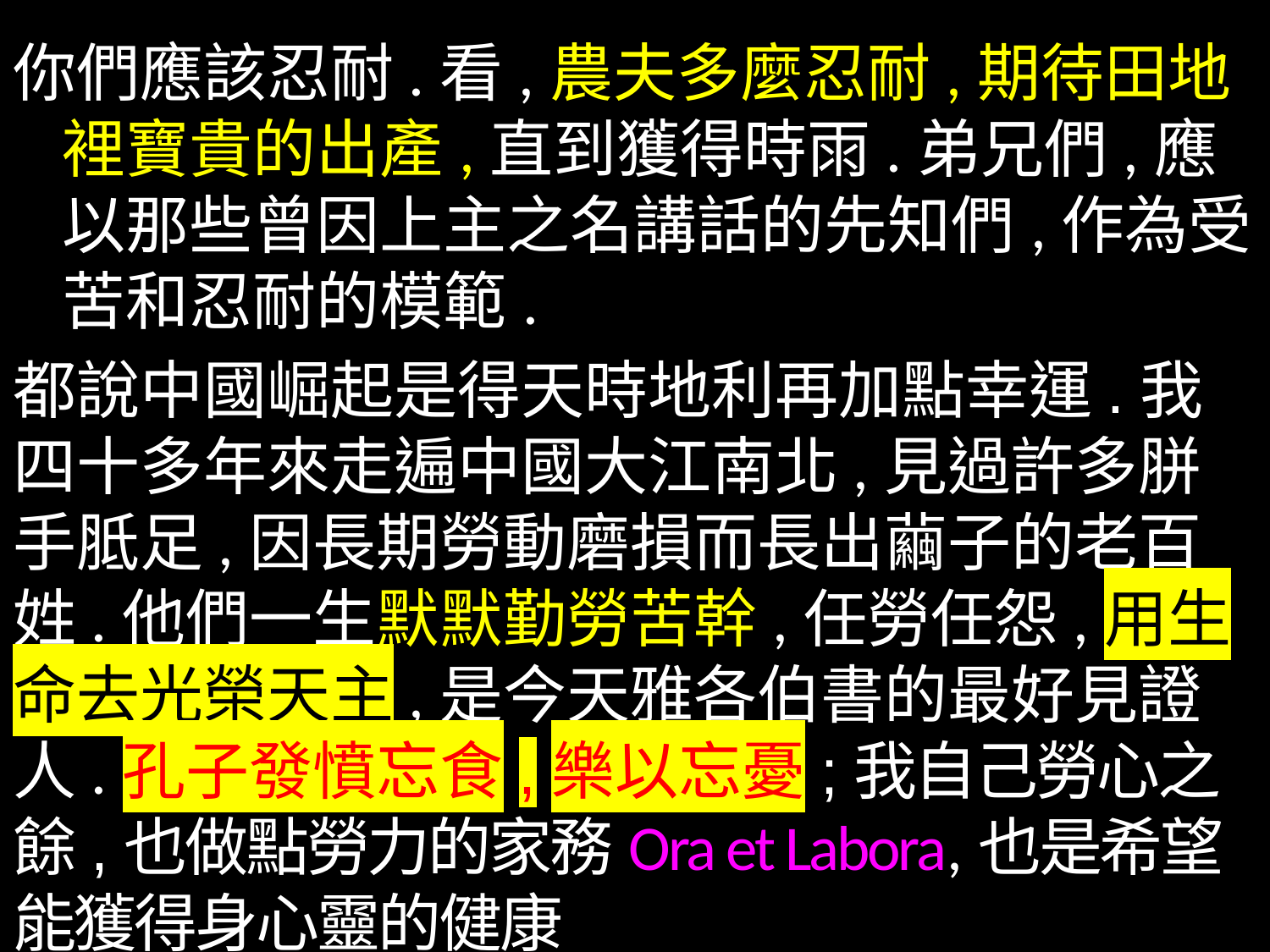

你們應該忍耐.看,農夫多麼忍耐,期待田地裡寶貴的出產,直到獲得時雨.弟兄們,應以那些曾因上主之名講話的先知們,作為受苦和忍耐的模範.
都說中國崛起是得天時地利再加點幸運.我四十多年來走遍中國大江南北,見過許多胼手胝足,因長期勞動磨損而長出繭子的老百姓.他們一生默默勤勞苦幹,任勞任怨,用生命去光榮天主,是今天雅各伯書的最好見證人.孔子發憤忘食,樂以忘憂;我自己勞心之餘,也做點勞力的家務Ora et Labora,也是希望能獲得身心靈的健康